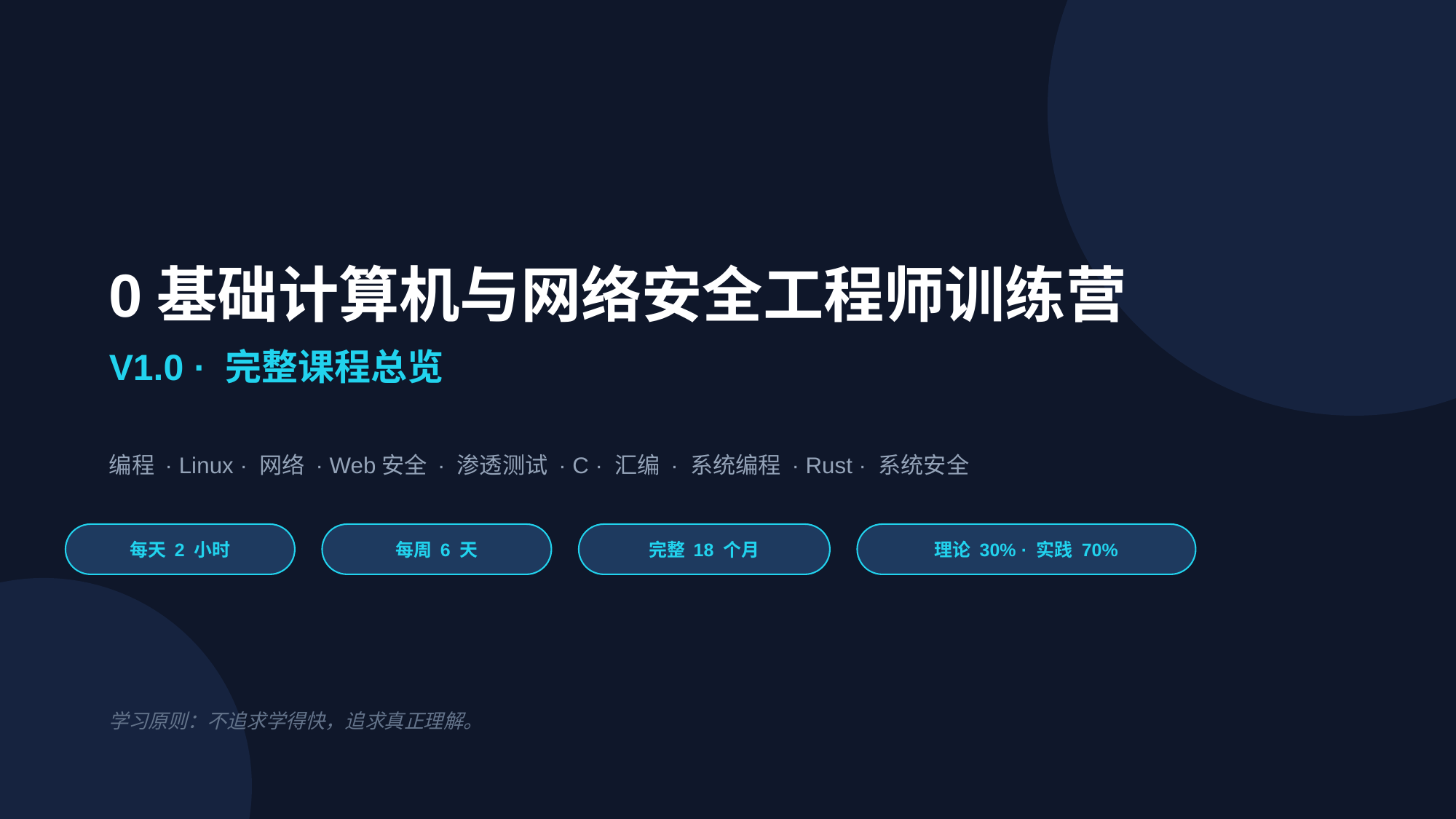

0基础计算机与网络安全工程师训练营
V1.0 · 完整课程总览
编程 · Linux · 网络 · Web安全 · 渗透测试 · C · 汇编 · 系统编程 · Rust · 系统安全

每天 2 小时

每周 6 天

完整 18 个月

理论 30% · 实践 70%

学习原则：不追求学得快，追求真正理解。